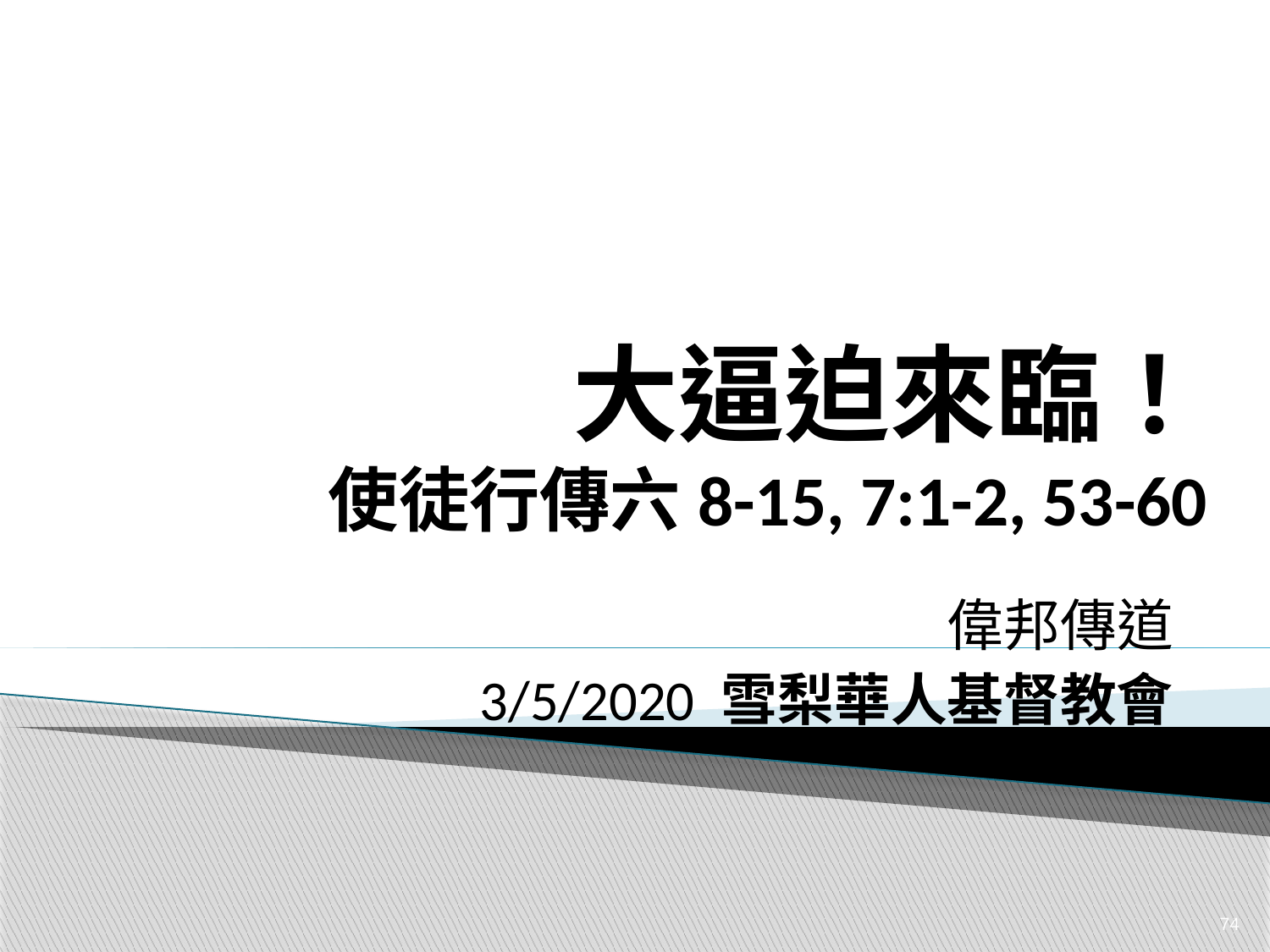

# 大逼迫來臨！ 使徒行傳六8-15, 7:1-2, 53-60

偉邦傳道
3/5/2020 雪梨華人基督教會
74